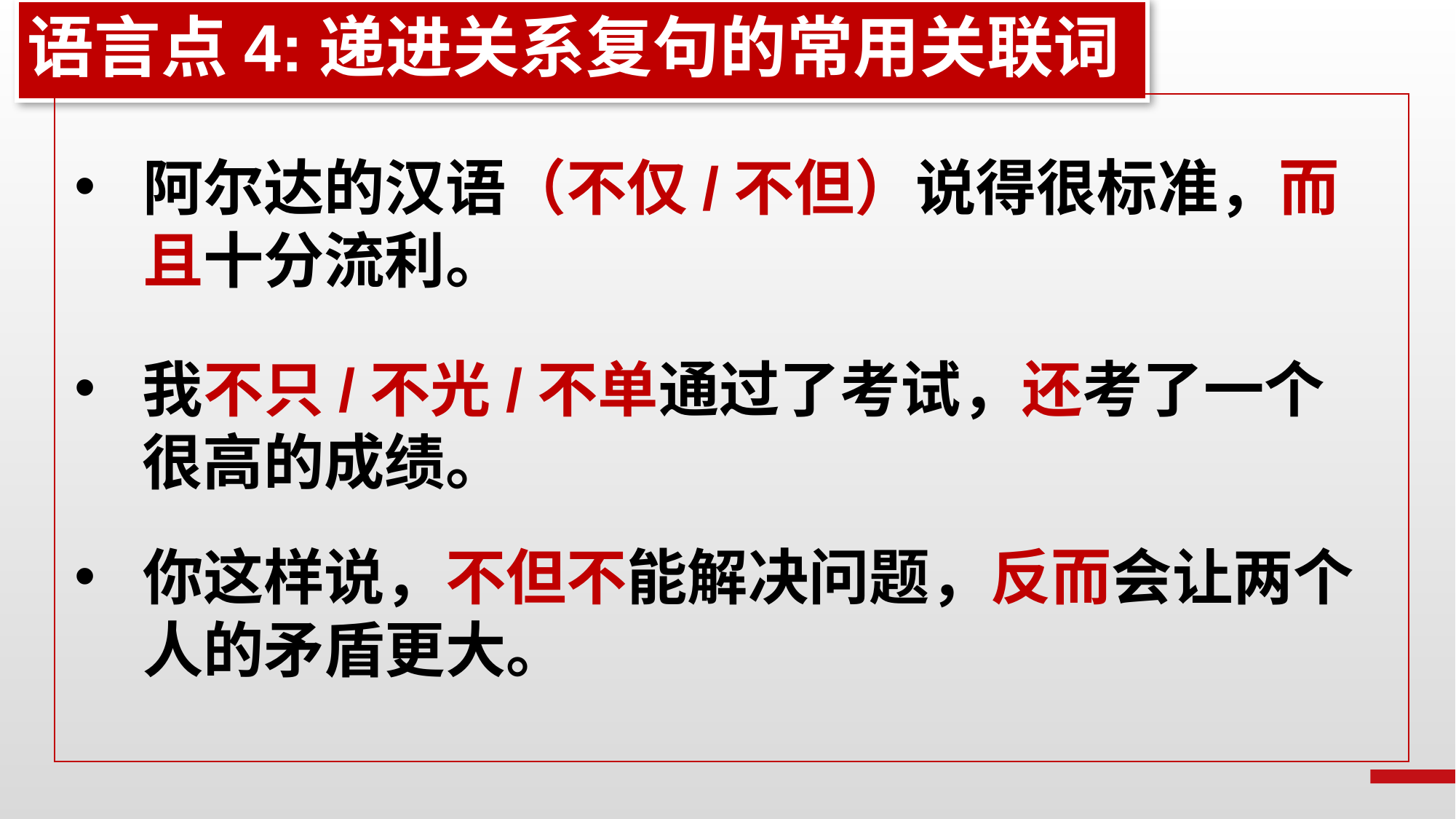

语言点4:递进关系复句的常用关联词

阿尔达的汉语（不仅/不但）说得很标准，而且十分流利。
我不只/不光/不单通过了考试，还考了一个很高的成绩。
你这样说，不但不能解决问题，反而会让两个人的矛盾更大。